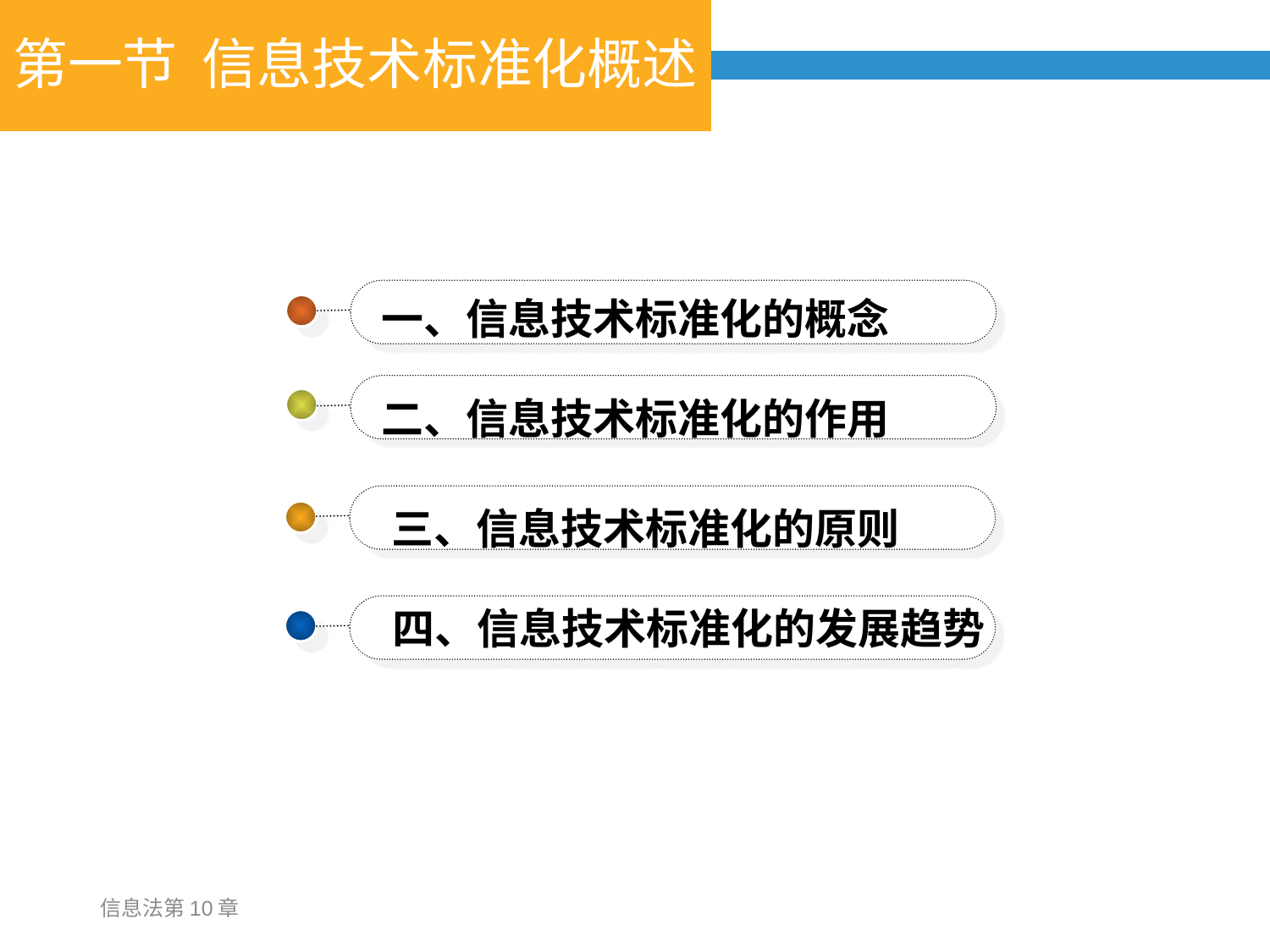

# 第一节  信息技术标准化概述

一、信息技术标准化的概念

二、信息技术标准化的作用

三、信息技术标准化的原则

四、信息技术标准化的发展趋势
信息法第10章